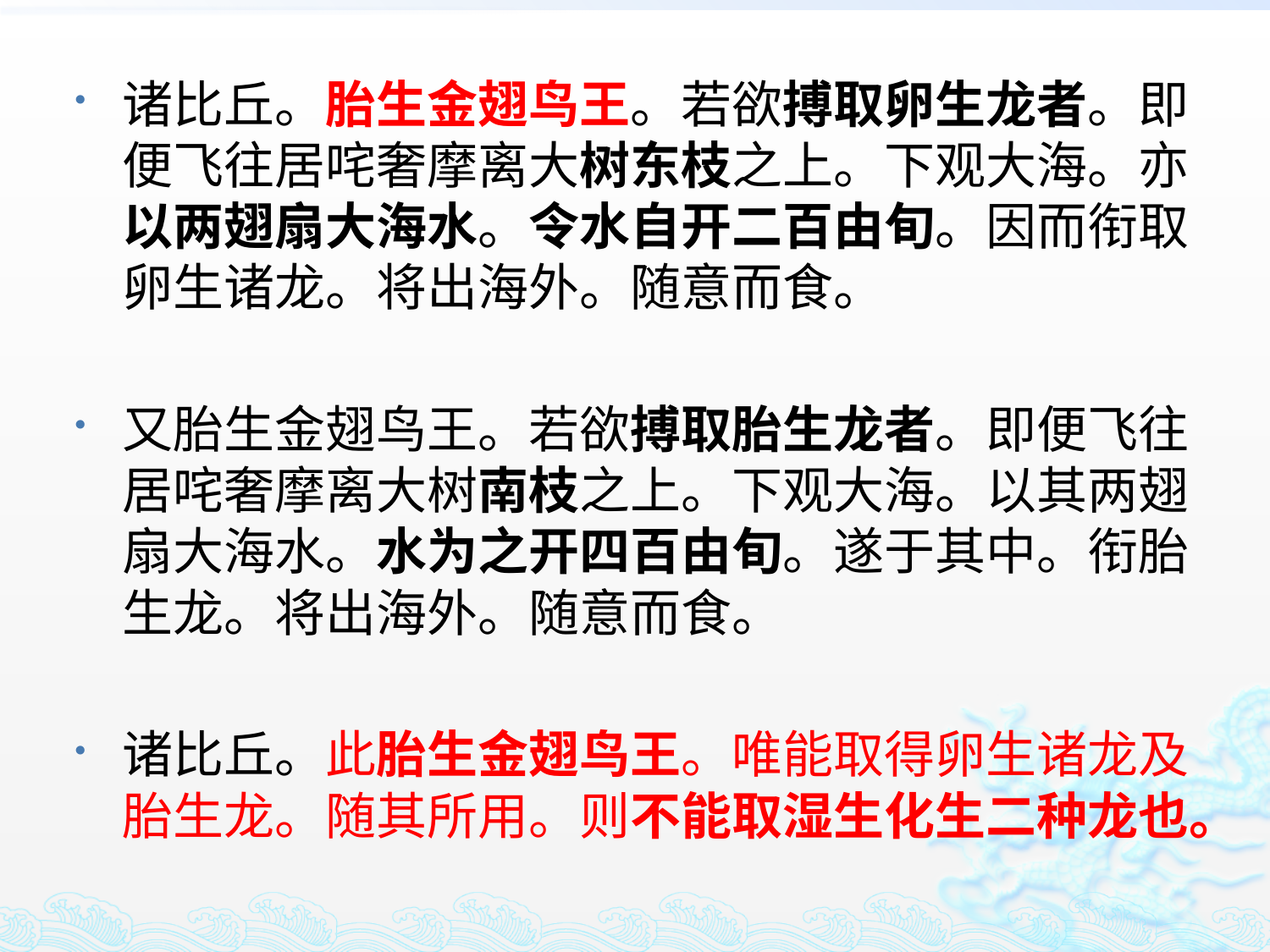

诸比丘。胎生金翅鸟王。若欲搏取卵生龙者。即便飞往居咤奢摩离大树东枝之上。下观大海。亦以两翅扇大海水。令水自开二百由旬。因而衔取卵生诸龙。将出海外。随意而食。

又胎生金翅鸟王。若欲搏取胎生龙者。即便飞往居咤奢摩离大树南枝之上。下观大海。以其两翅扇大海水。水为之开四百由旬。遂于其中。衔胎生龙。将出海外。随意而食。

诸比丘。此胎生金翅鸟王。唯能取得卵生诸龙及胎生龙。随其所用。则不能取湿生化生二种龙也。